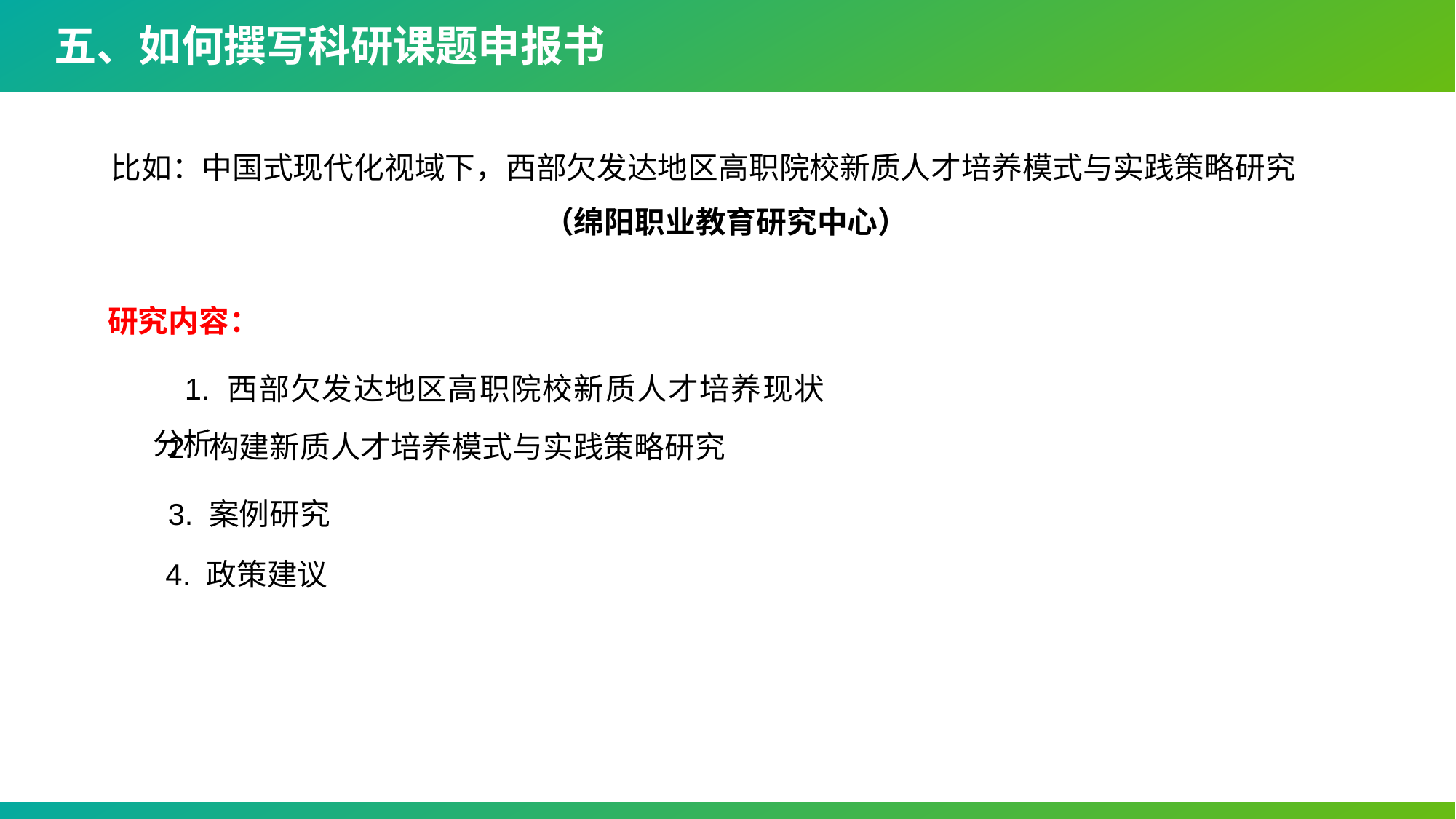

五、如何撰写科研课题申报书
比如：中国式现代化视域下，西部欠发达地区高职院校新质人才培养模式与实践策略研究
（绵阳职业教育研究中心）
研究内容：
1. 西部欠发达地区高职院校新质人才培养现状分析
2. 构建新质人才培养模式与实践策略研究
3. 案例研究
4. 政策建议